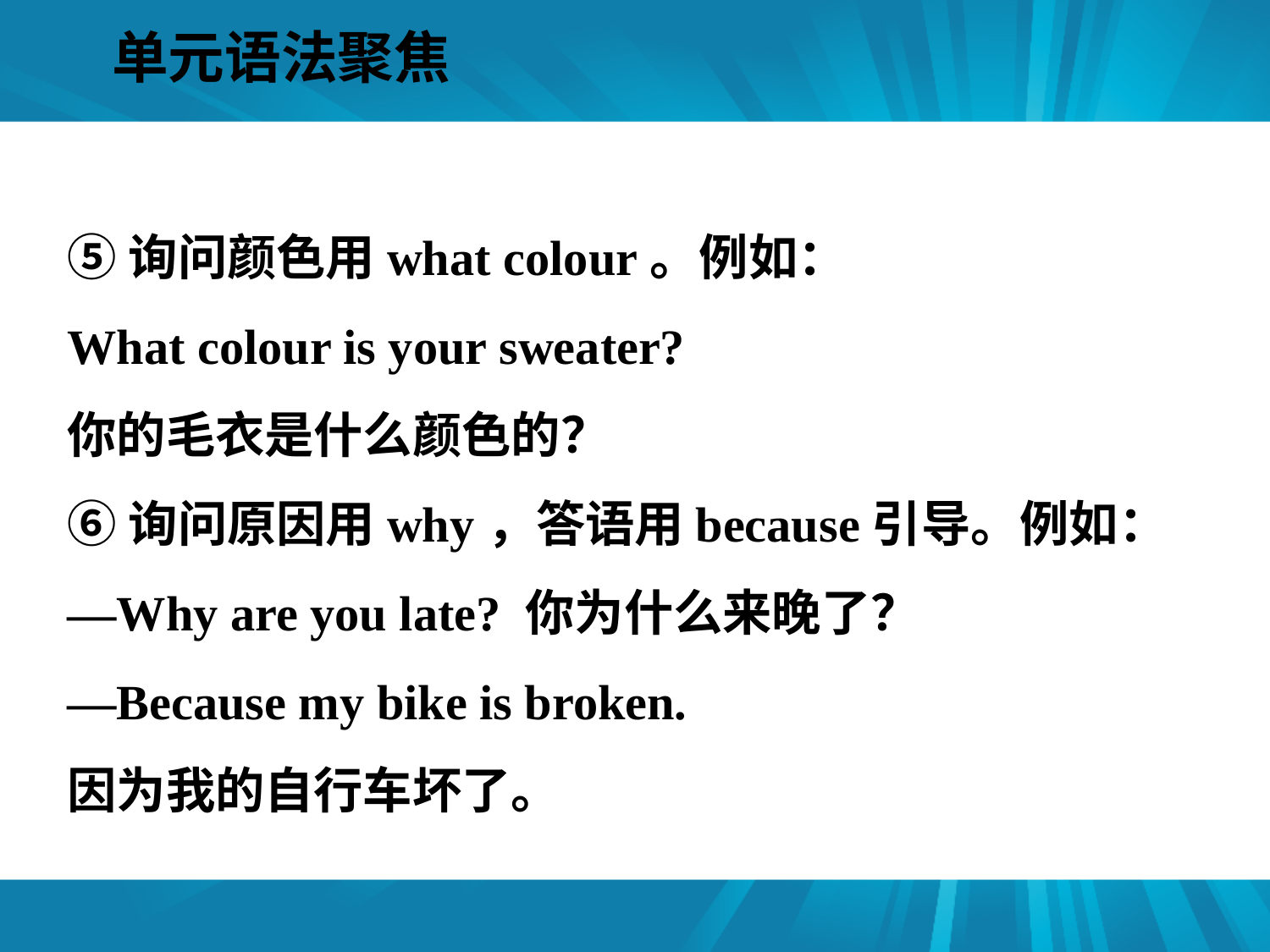

单元语法聚焦
#
⑤询问颜色用what colour。例如：
What colour is your sweater?
你的毛衣是什么颜色的？
⑥询问原因用why，答语用because引导。例如：
—Why are you late? 你为什么来晚了？
—Because my bike is broken.
因为我的自行车坏了。